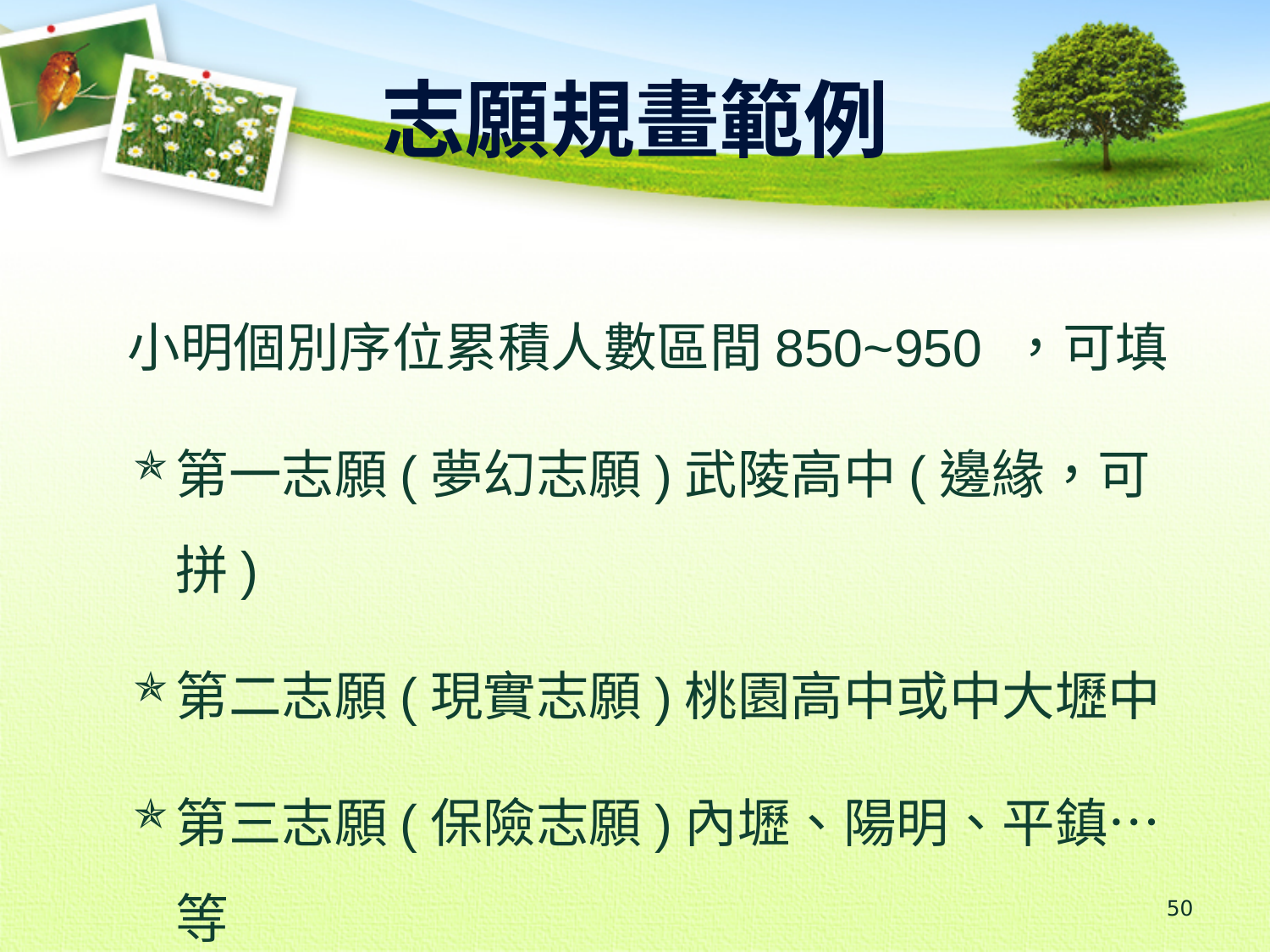

志願規畫範例
小明個別序位累積人數區間850~950 ，可填
第一志願(夢幻志願)武陵高中(邊緣，可拼)
第二志願(現實志願)桃園高中或中大壢中
第三志願(保險志願)內壢、陽明、平鎮…等
50